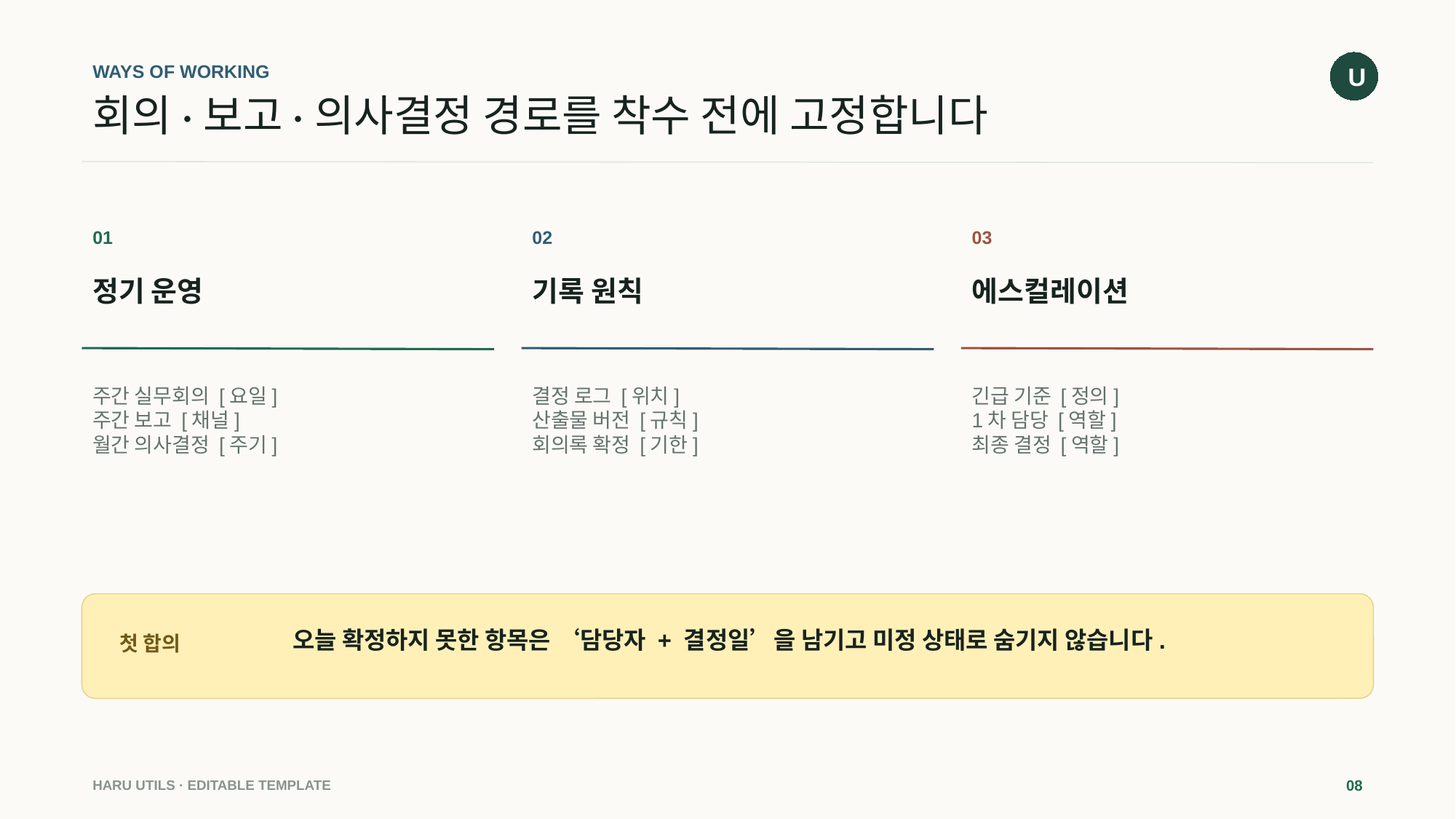

U
WAYS OF WORKING
# 회의·보고·의사결정 경로를 착수 전에 고정합니다

01
02
03
정기 운영
기록 원칙
에스컬레이션

주간 실무회의 [요일]
주간 보고 [채널]
월간 의사결정 [주기]
결정 로그 [위치]
산출물 버전 [규칙]
회의록 확정 [기한]
긴급 기준 [정의]
1차 담당 [역할]
최종 결정 [역할]

오늘 확정하지 못한 항목은 ‘담당자 + 결정일’을 남기고 미정 상태로 숨기지 않습니다.
첫 합의
HARU UTILS · EDITABLE TEMPLATE
08